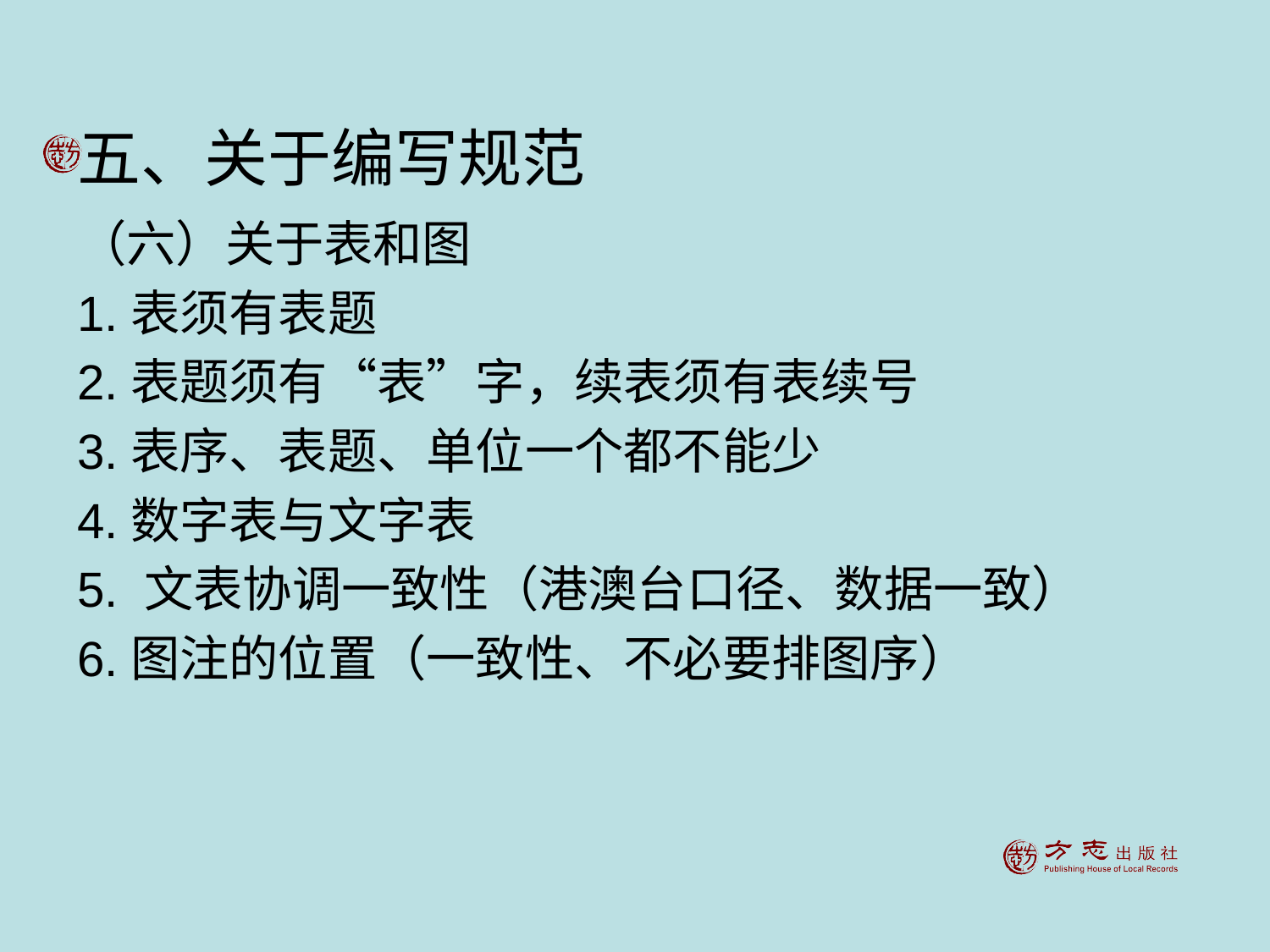

# 五、关于编写规范
（六）关于表和图
1.表须有表题
2.表题须有“表”字，续表须有表续号
3.表序、表题、单位一个都不能少
4.数字表与文字表
5. 文表协调一致性（港澳台口径、数据一致）
6.图注的位置（一致性、不必要排图序）